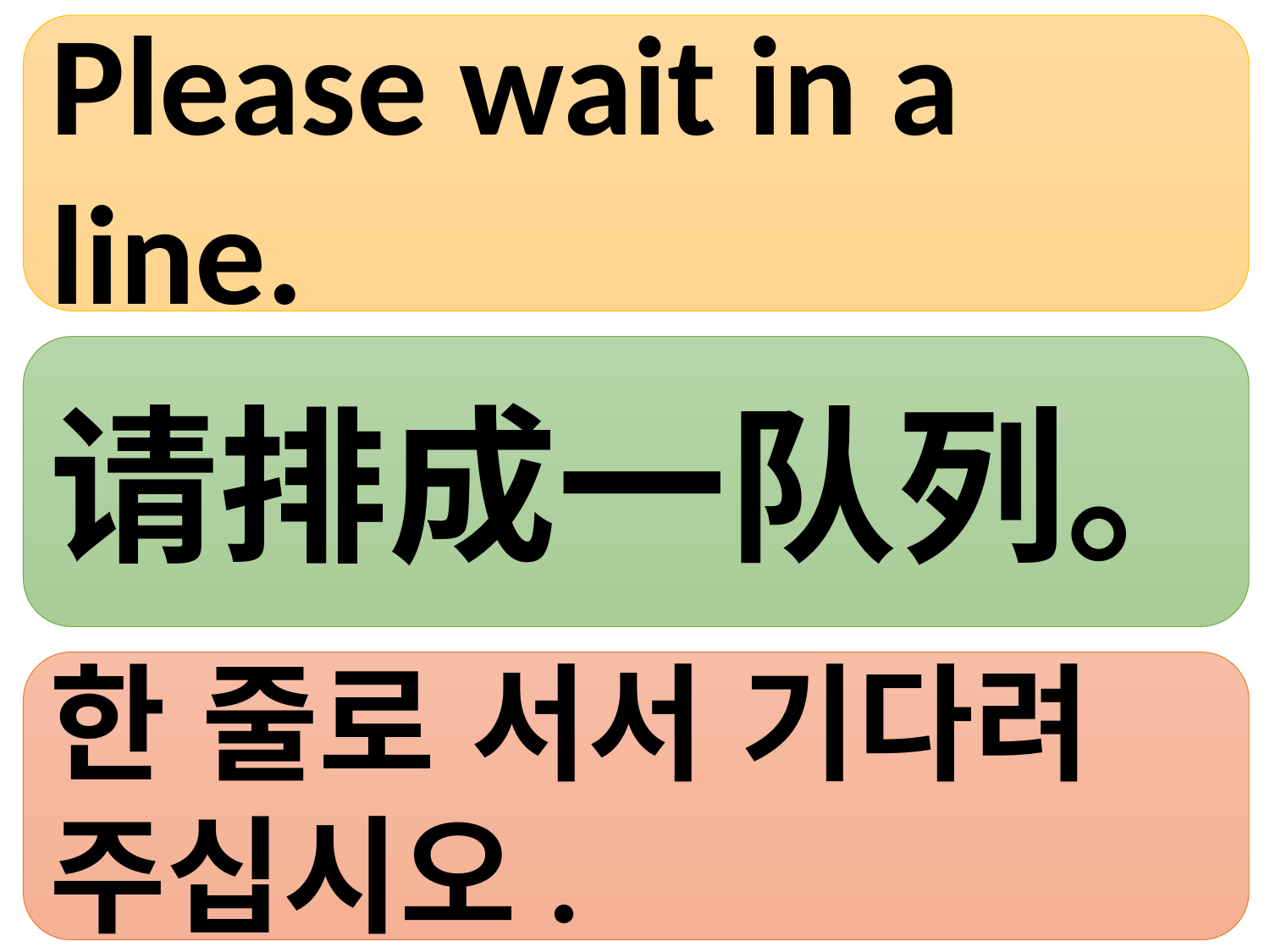

Please wait in a line.
请排成一队列。
한 줄로 서서 기다려 주십시오.